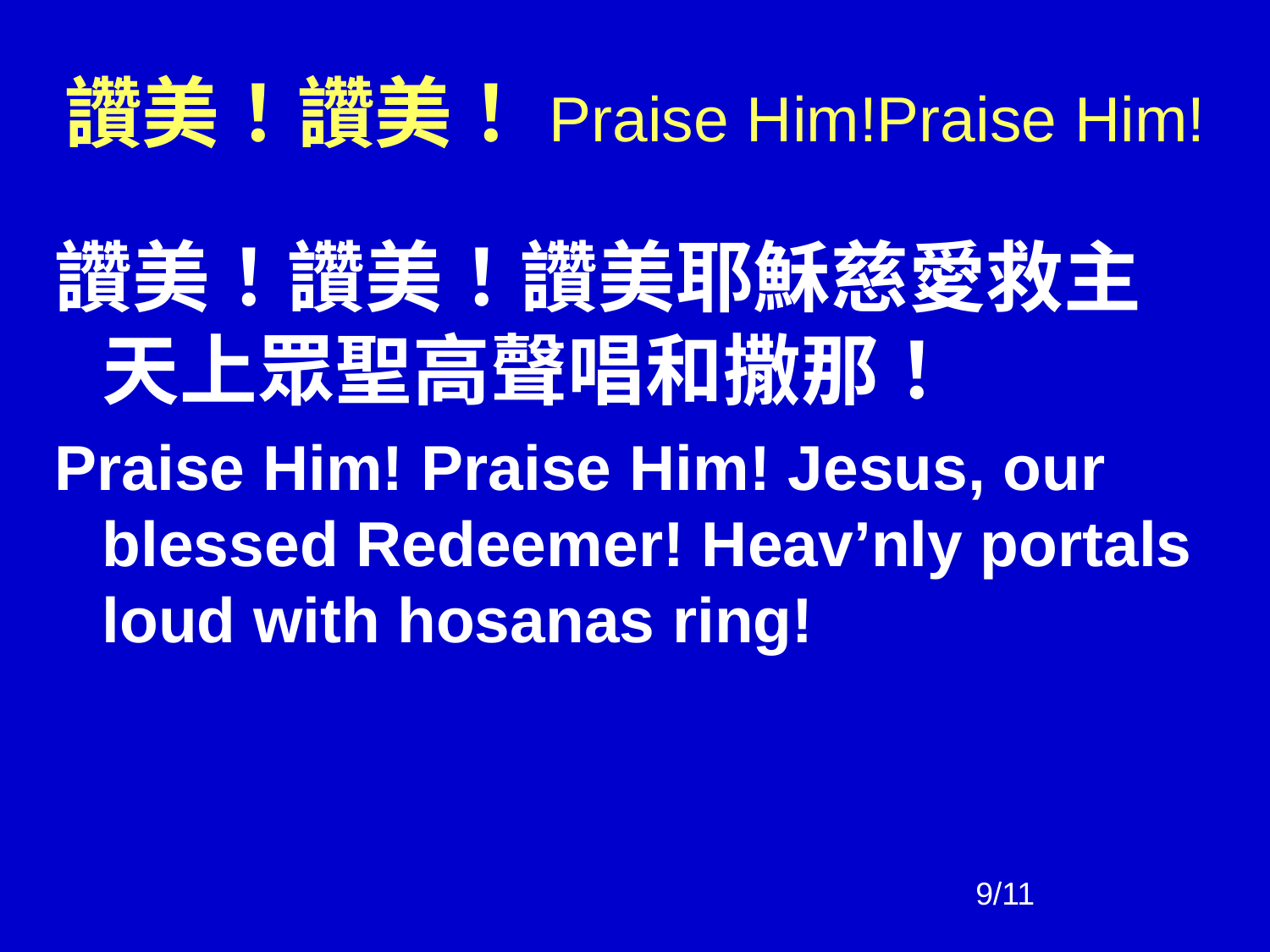

# 讚美！讚美！Praise Him!Praise Him!
讚美！讚美！讚美耶穌慈愛救主
天上眾聖高聲唱和撒那！
Praise Him! Praise Him! Jesus, our blessed Redeemer! Heav’nly portals loud with hosanas ring!

9/11